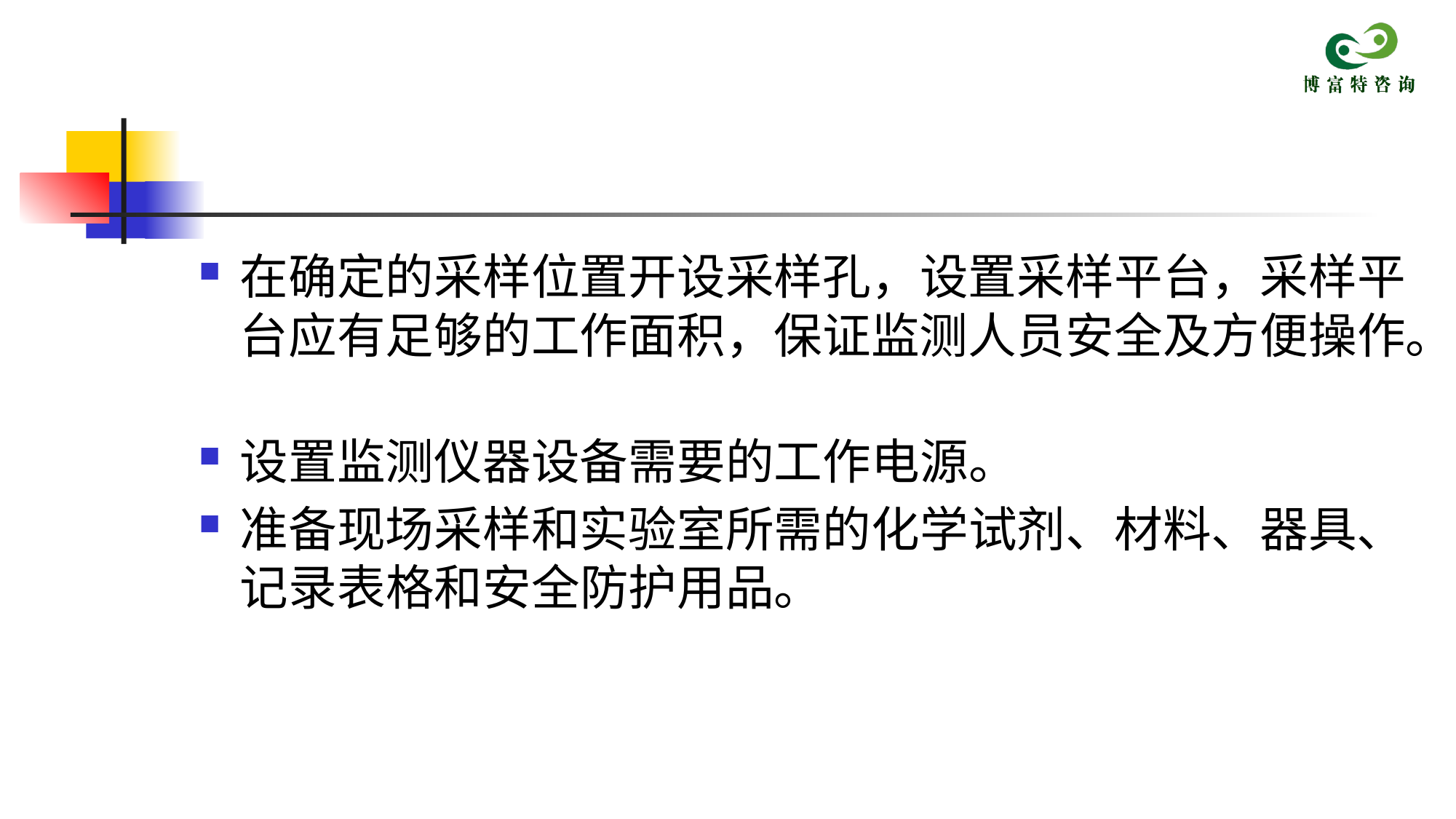

在确定的采样位置开设采样孔，设置采样平台，采样平台应有足够的工作面积，保证监测人员安全及方便操作。
设置监测仪器设备需要的工作电源。
准备现场采样和实验室所需的化学试剂、材料、器具、记录表格和安全防护用品。